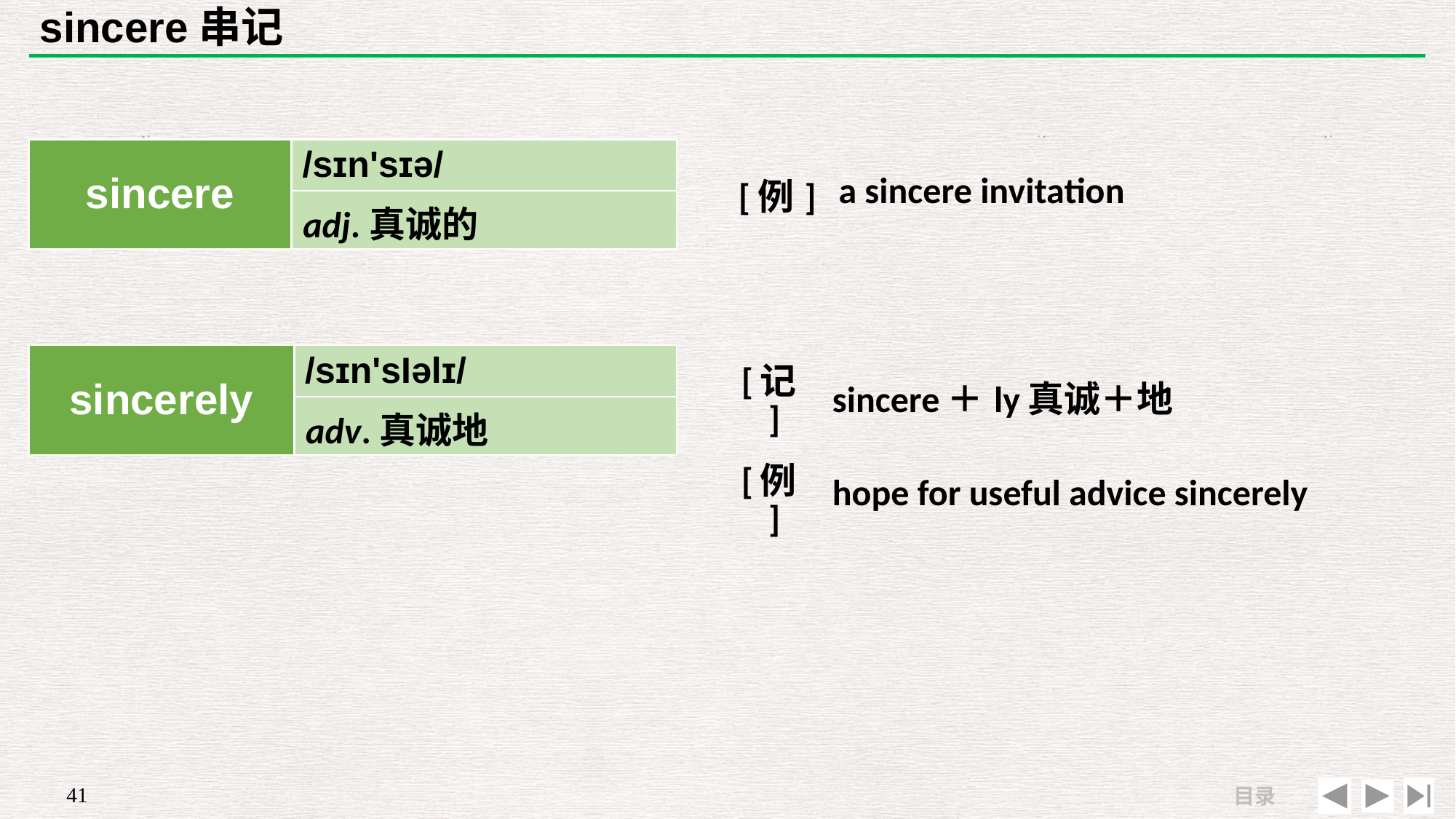

# sincere串记

|  |  |
| --- | --- |
| [例] | a sincere invitation |
| sincere | /sɪn'sɪə/ |
| --- | --- |
|  |  |
adj.真诚的
| sincerely | /sɪn'sIəlɪ/ |
| --- | --- |
|  |  |
| [记] | sincere＋ly真诚＋地 |
| --- | --- |
| [例] | hope for useful advice sincerely |
adv.真诚地